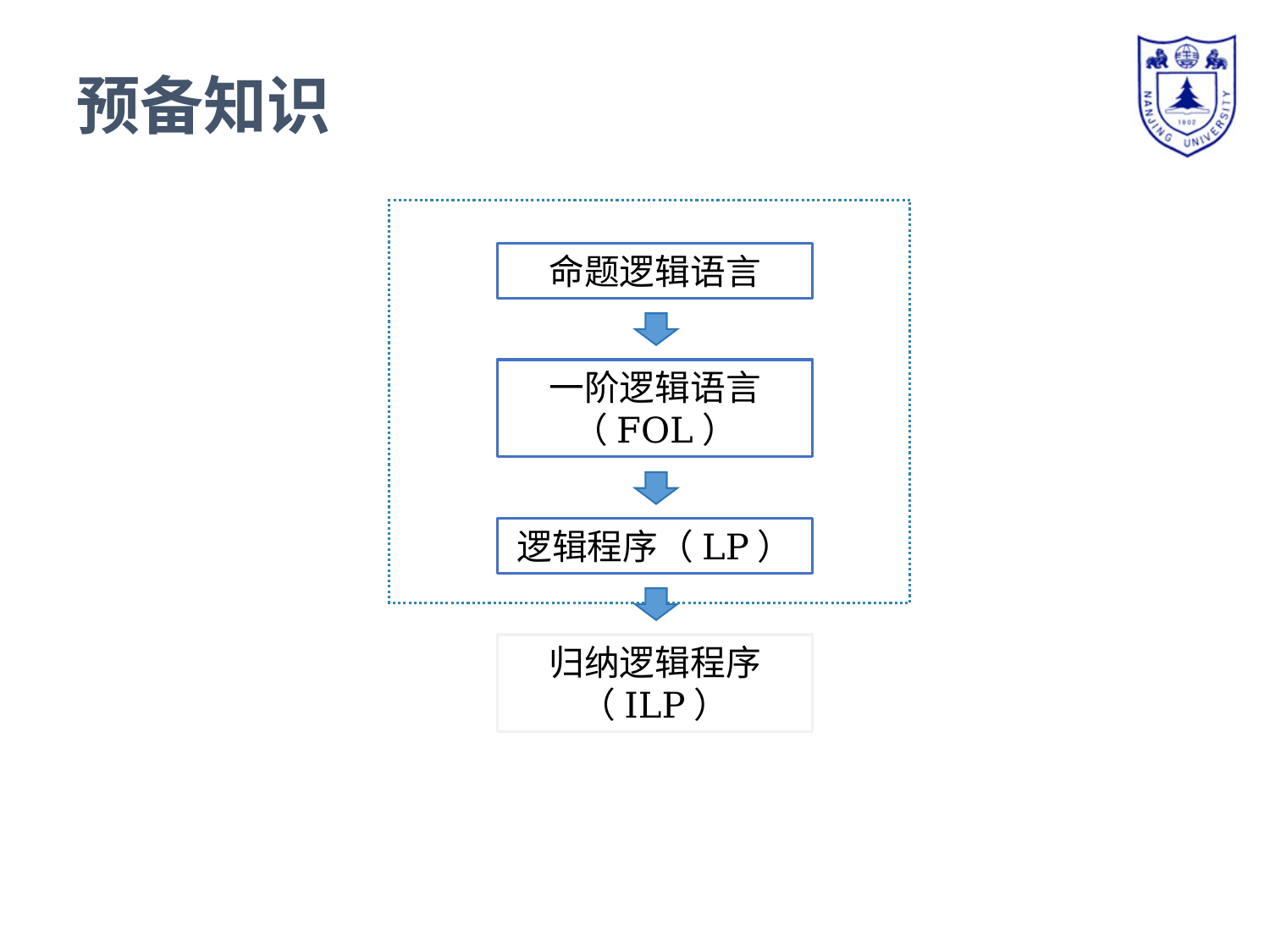

# 预备知识

命题逻辑语言

一阶逻辑语言（FOL）

逻辑程序（LP）

归纳逻辑程序（ILP）

9